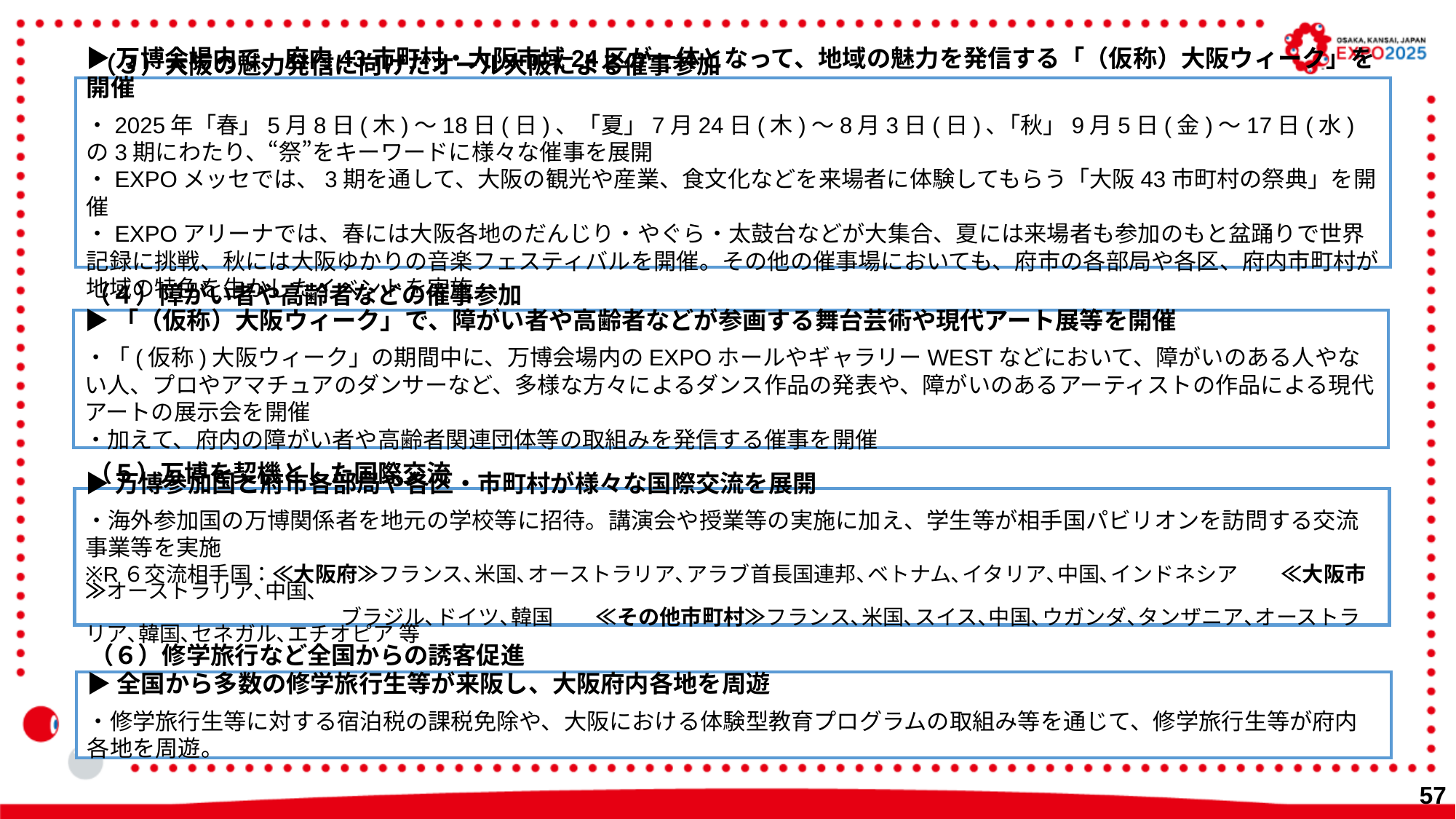

（３）大阪の魅力発信に向けたオール大阪による催事参加
▶万博会場内で、府内43市町村・大阪市域24区が一体となって、地域の魅力を発信する「（仮称）大阪ウィーク」を開催
・2025年「春」5月8日(木)～18日(日)、「夏」7月24日(木)～8月3日(日)､「秋」9月5日(金)～17日(水)の3期にわたり、“祭”をキーワードに様々な催事を展開
・EXPOメッセでは、3期を通して、大阪の観光や産業、食文化などを来場者に体験してもらう「大阪43市町村の祭典」を開催
・EXPOアリーナでは、春には大阪各地のだんじり・やぐら・太鼓台などが大集合、夏には来場者も参加のもと盆踊りで世界記録に挑戦、秋には大阪ゆかりの音楽フェスティバルを開催。その他の催事場においても、府市の各部局や各区、府内市町村が地域の特色を生かしたイベントを実施
（４）障がい者や高齢者などの催事参加
▶「（仮称）大阪ウィーク」で、障がい者や高齢者などが参画する舞台芸術や現代アート展等を開催
・「(仮称)大阪ウィーク」の期間中に、万博会場内のEXPOホールやギャラリーWESTなどにおいて、障がいのある人やない人、プロやアマチュアのダンサーなど、多様な方々によるダンス作品の発表や、障がいのあるアーティストの作品による現代アートの展示会を開催
・加えて、府内の障がい者や高齢者関連団体等の取組みを発信する催事を開催
（５）万博を契機とした国際交流
▶万博参加国と府市各部局や各区・市町村が様々な国際交流を展開
・海外参加国の万博関係者を地元の学校等に招待。講演会や授業等の実施に加え、学生等が相手国パビリオンを訪問する交流事業等を実施
※R６交流相手国：≪大阪府≫フランス､米国､オーストラリア､アラブ首長国連邦､ベトナム､イタリア､中国､インドネシア　　≪大阪市≫オーストラリア､中国､
　　　　　　　　　　　　ブラジル､ドイツ､韓国　　≪その他市町村≫フランス､米国､スイス､中国､ウガンダ､タンザニア､オーストラリア､韓国､セネガル､エチオピア 等
（６）修学旅行など全国からの誘客促進
▶全国から多数の修学旅行生等が来阪し、大阪府内各地を周遊
・修学旅行生等に対する宿泊税の課税免除や、大阪における体験型教育プログラムの取組み等を通じて、修学旅行生等が府内各地を周遊。
57